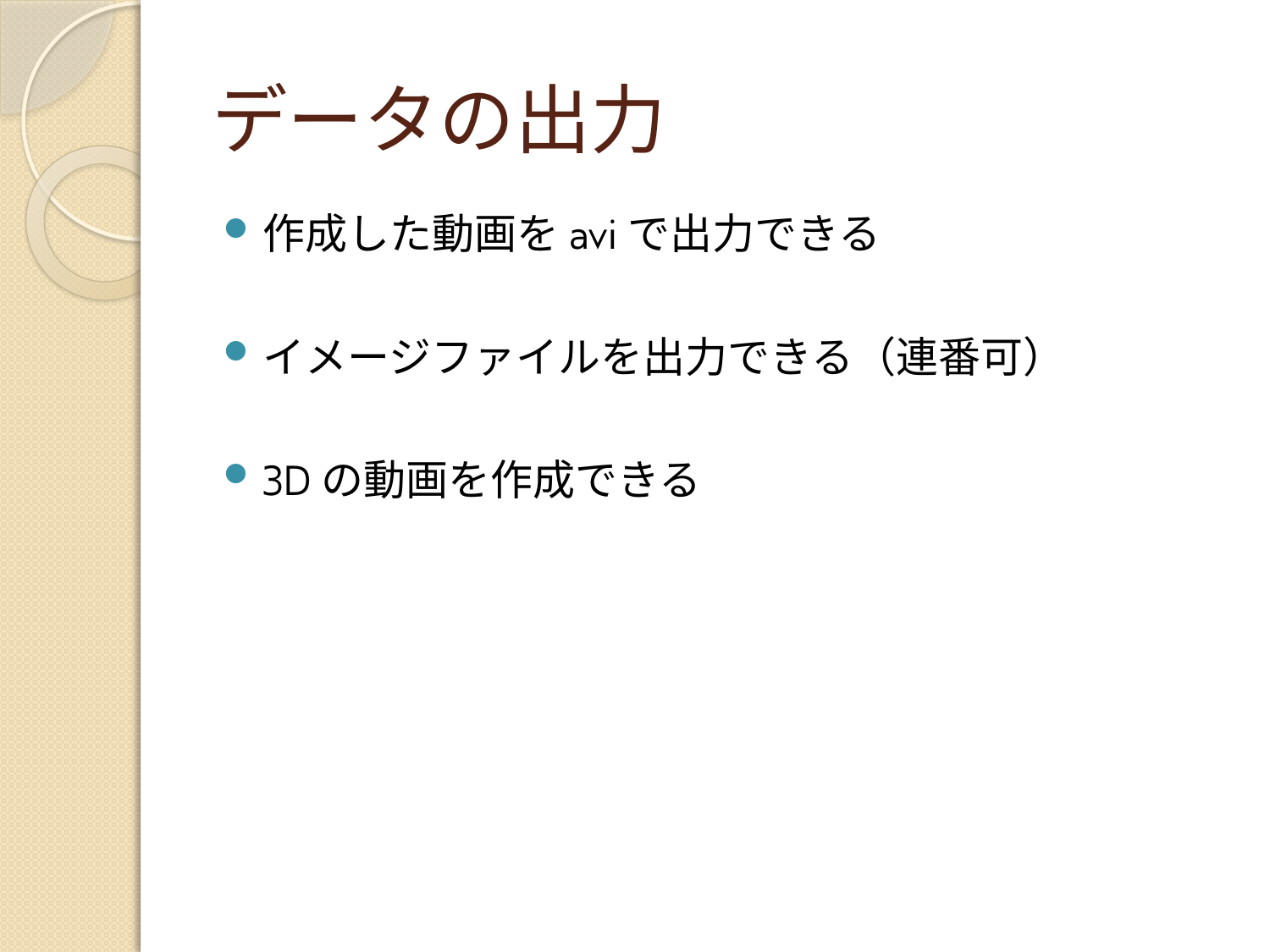

# データの出力
作成した動画をaviで出力できる

イメージファイルを出力できる（連番可）

3Dの動画を作成できる